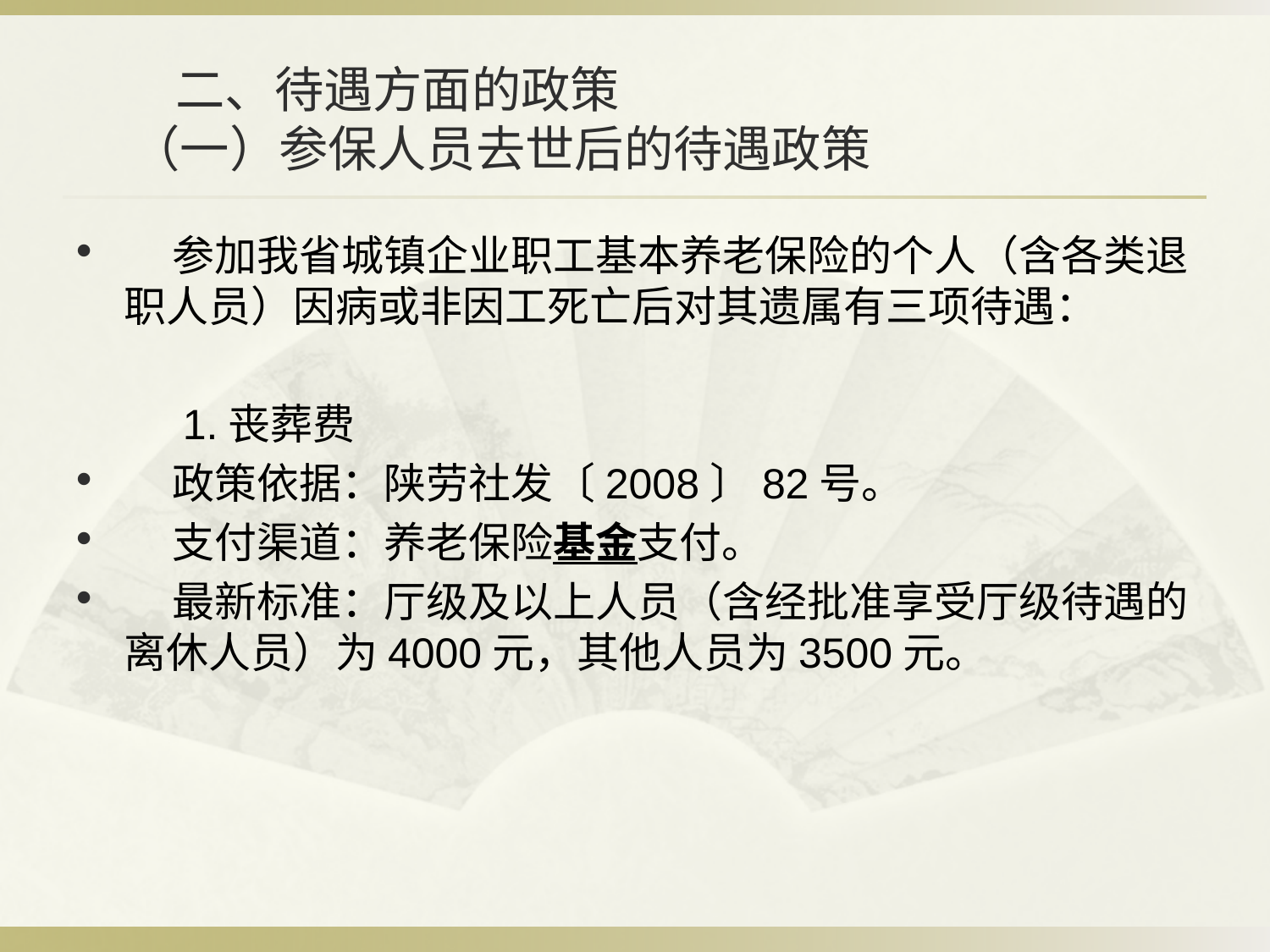

# 二、待遇方面的政策 （一）参保人员去世后的待遇政策
    参加我省城镇企业职工基本养老保险的个人（含各类退职人员）因病或非因工死亡后对其遗属有三项待遇：

         1.丧葬费
    政策依据：陕劳社发〔2008〕82号。
    支付渠道：养老保险基金支付。
    最新标准：厅级及以上人员（含经批准享受厅级待遇的离休人员）为4000元，其他人员为3500元。